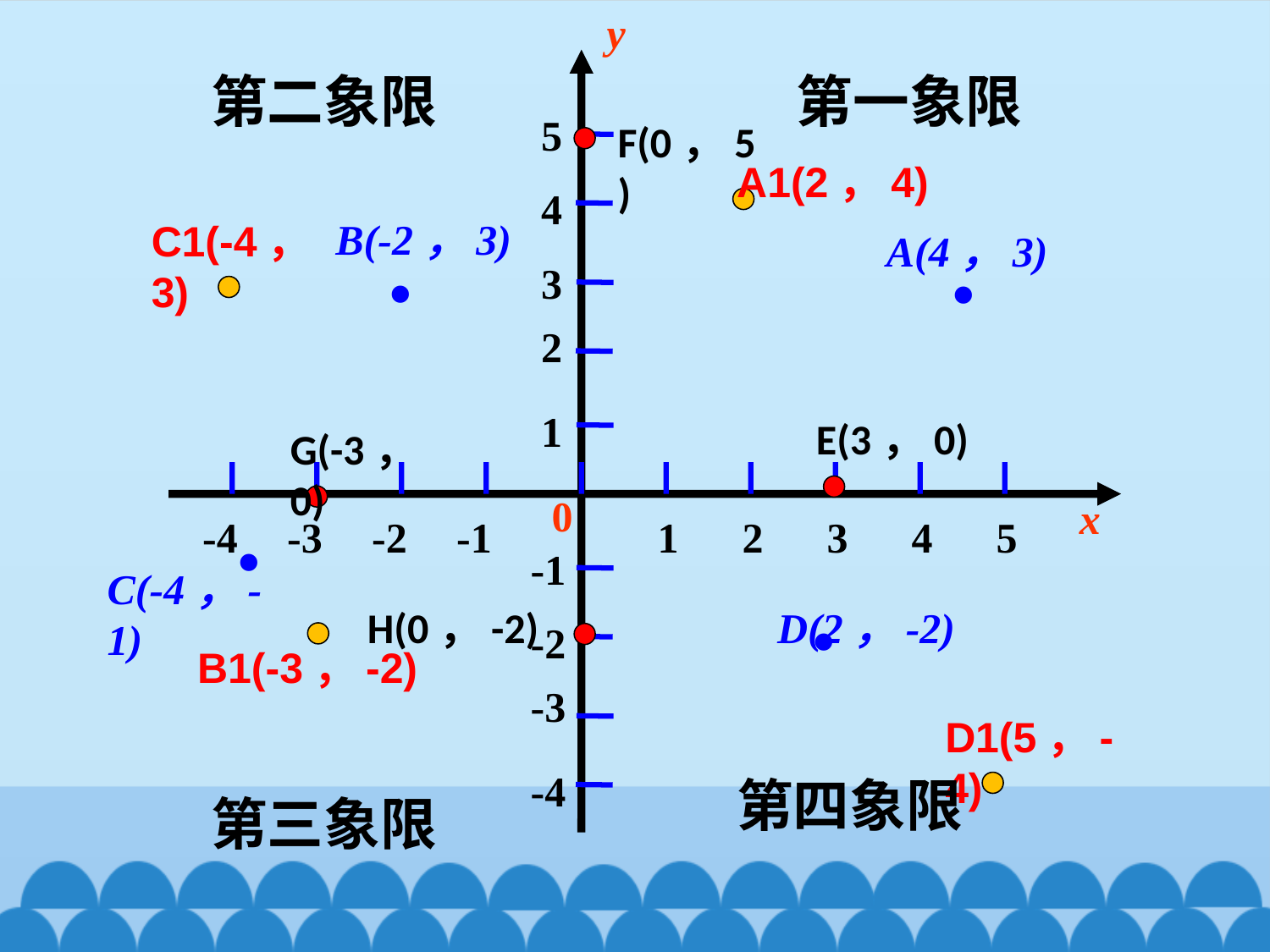

y

5

4
3

2
1

-1

-2
-3

-4

-4
-3
-2
-1
1
2
3
4
5
0
第二象限
第一象限
F(0，5)

A1(2，4)

B(-2，3)
·
C1(-4，3)
A(4，3)
·

E(3，0)
G(-3，0)

·
C(-4，-1)

x

·
D(2，-2)
H(0，-2)

B1(-3，-2)
D1(5，-4)
第四象限

第三象限